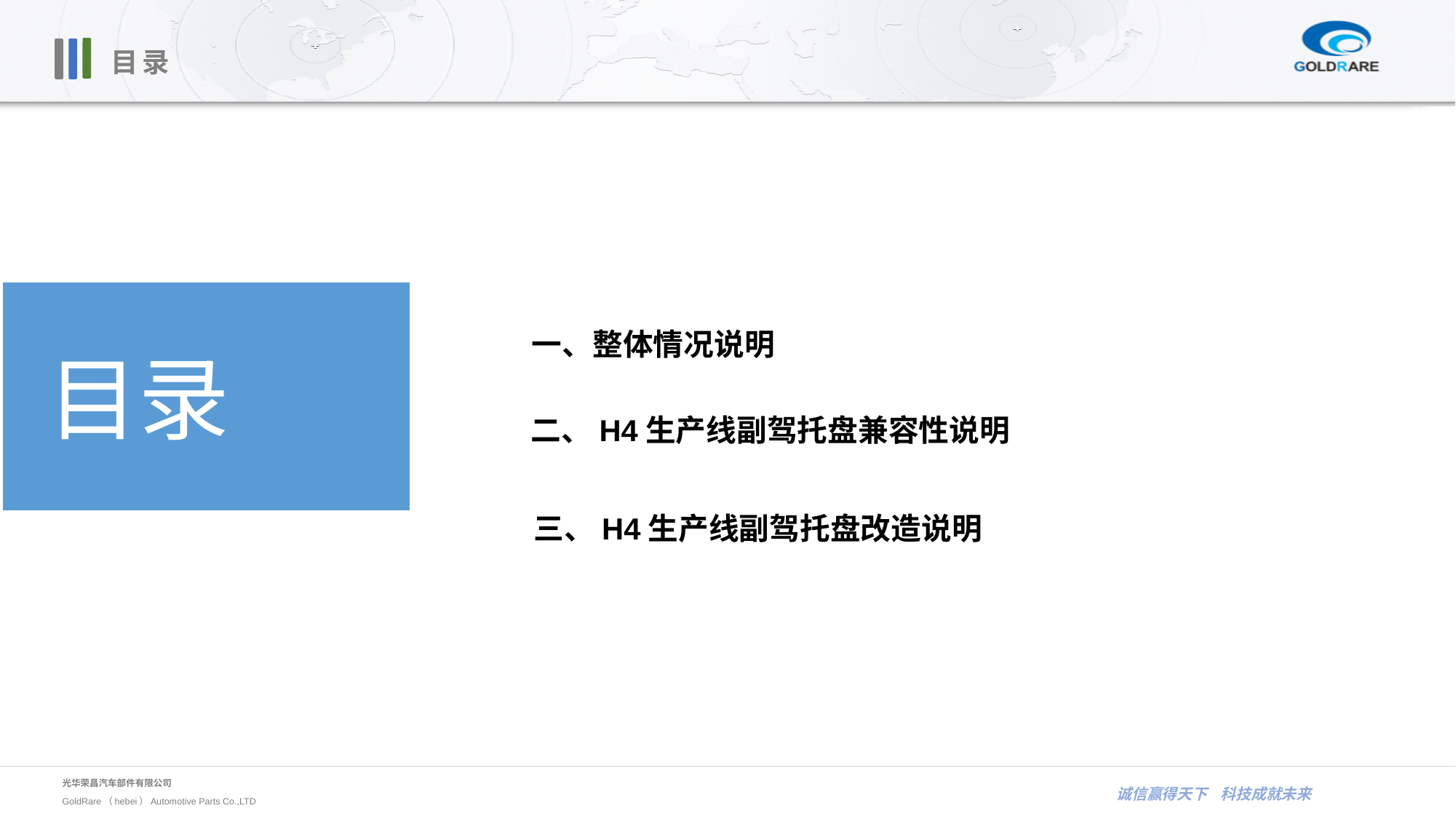

目录
目录
一、整体情况说明
二、H4生产线副驾托盘兼容性说明
三、H4生产线副驾托盘改造说明